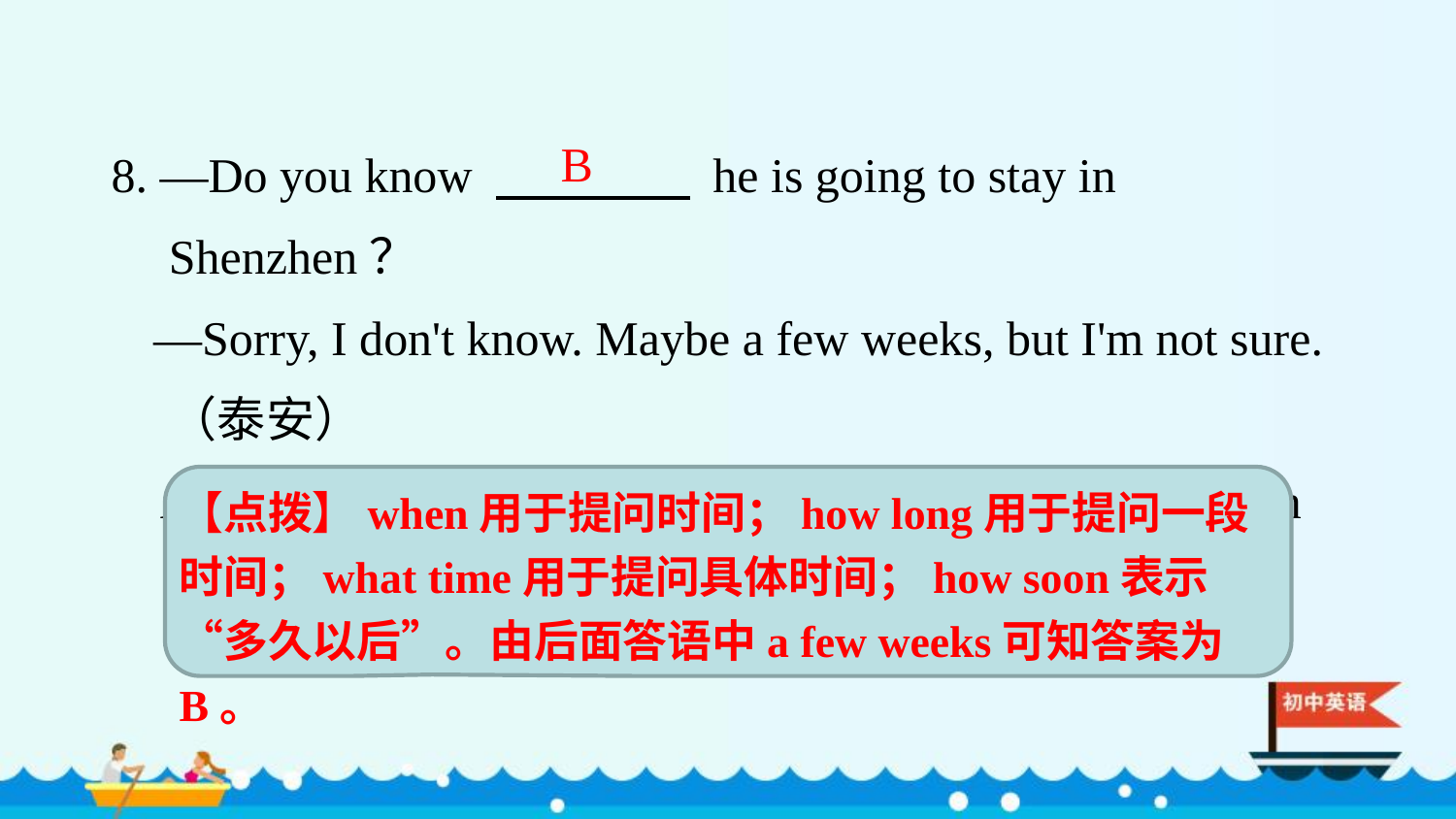

8. —Do you know 　　　　 he is going to stay in Shenzhen？
—Sorry, I don't know. Maybe a few weeks, but I'm not sure. （泰安）
    A. when        B. how long       C. what time     D. how soon
B

【点拨】when用于提问时间；how long用于提问一段时间；what time用于提问具体时间；how soon表示“多久以后”。由后面答语中a few weeks可知答案为B。